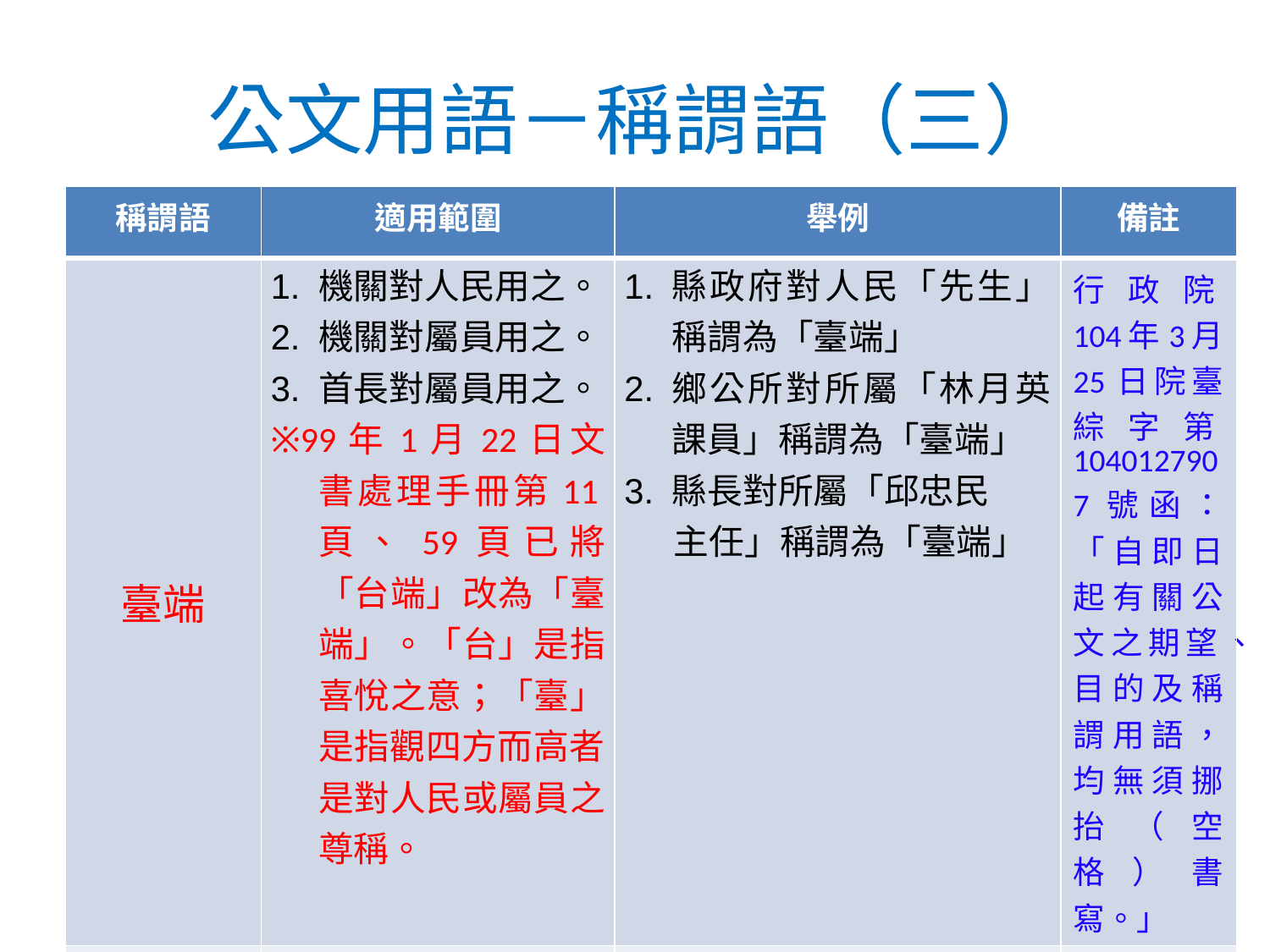

# 公文用語－稱謂語（三）
| 稱謂語 | 適用範圍 | 舉例 | 備註 |
| --- | --- | --- | --- |
| 臺端 | 機關對人民用之。 機關對屬員用之。 首長對屬員用之。 ※99年1月22日文書處理手冊第11頁、59頁已將「台端」改為「臺端」。「台」是指喜悅之意；「臺」是指觀四方而高者，是對人民或屬員之尊稱。 | 縣政府對人民「先生」稱謂為「臺端」 鄉公所對所屬「林月英課員」稱謂為「臺端」 縣長對所屬「邱忠民 主任」稱謂為「臺端」 | 行政院104年3月25日院臺綜字第1040127907號函：「自即日起有關公文之期望、目的及稱謂用語，均無須挪抬（空格）書寫。」 |
| 先生、 女士、君 | 機關對人民用之。 | 先生、吳佳玲女士、君。 |  |